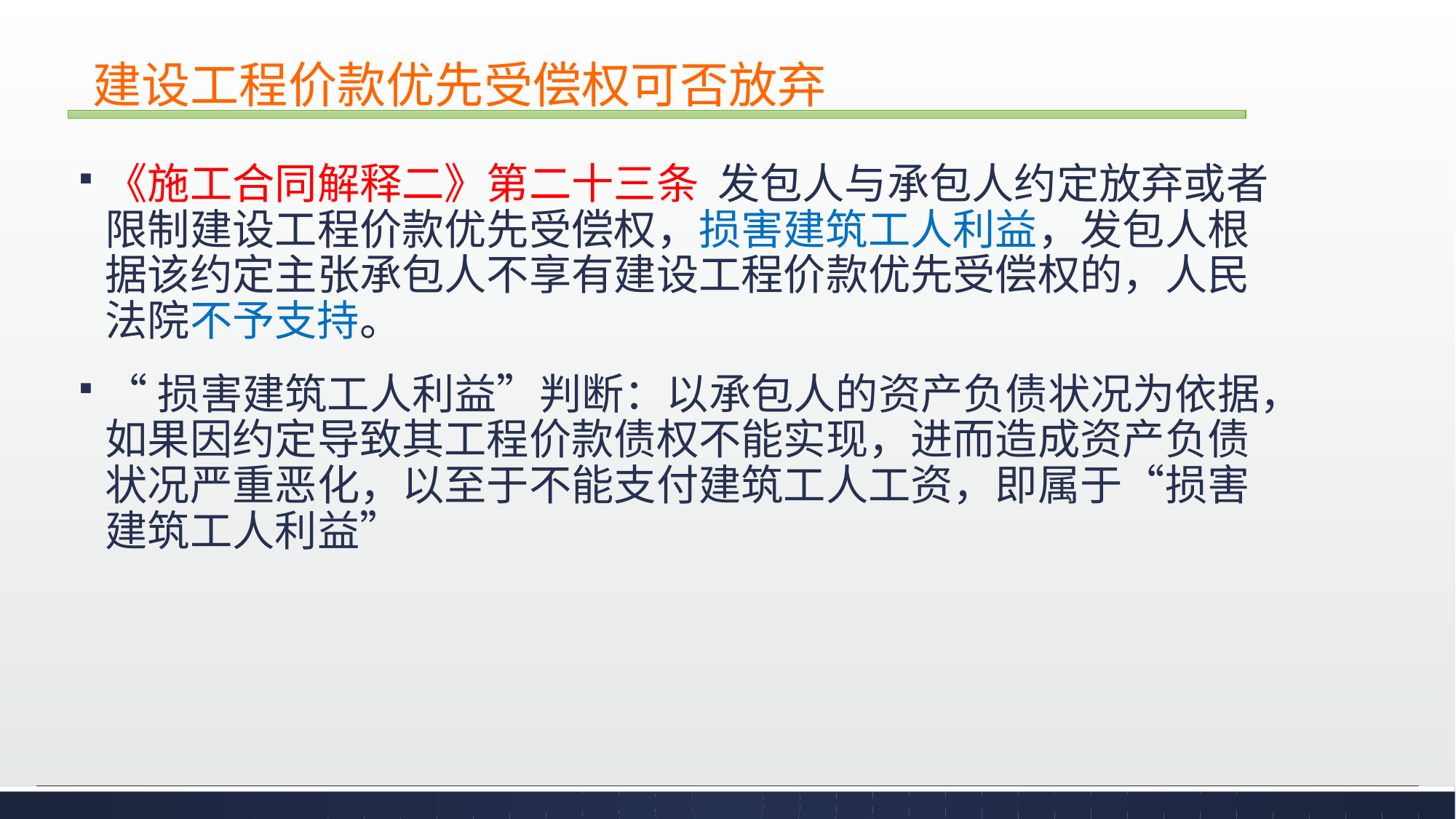

# 建设工程价款优先受偿权可否放弃

《施工合同解释二》第二十三条  发包人与承包人约定放弃或者限制建设工程价款优先受偿权，损害建筑工人利益，发包人根据该约定主张承包人不享有建设工程价款优先受偿权的，人民法院不予支持。
“损害建筑工人利益”判断：以承包人的资产负债状况为依据，如果因约定导致其工程价款债权不能实现，进而造成资产负债状况严重恶化，以至于不能支付建筑工人工资，即属于“损害建筑工人利益”